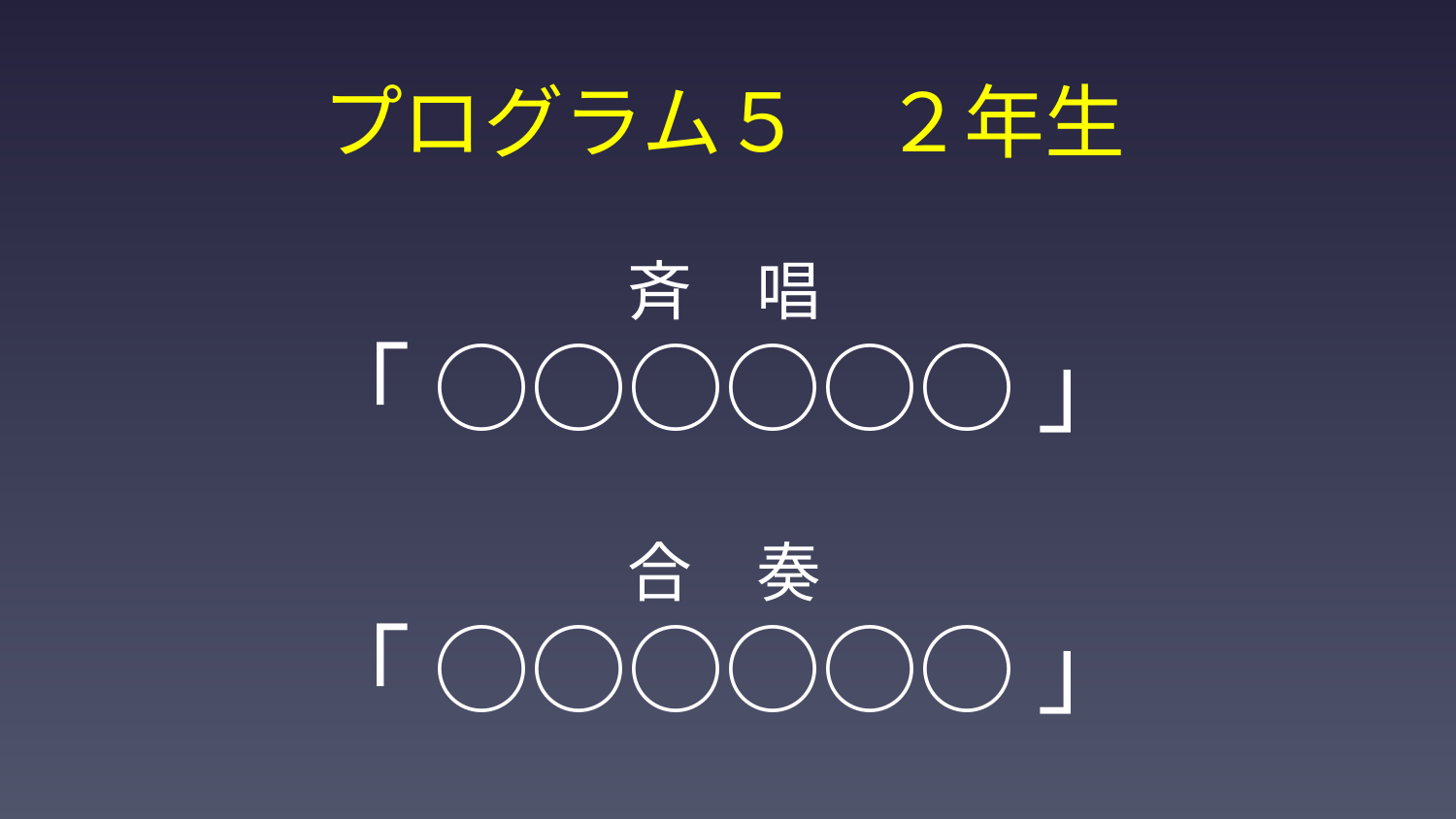

# プログラム５　２年生
斉　唱
「 ○○○○○○ 」

合　奏
「 ○○○○○○ 」